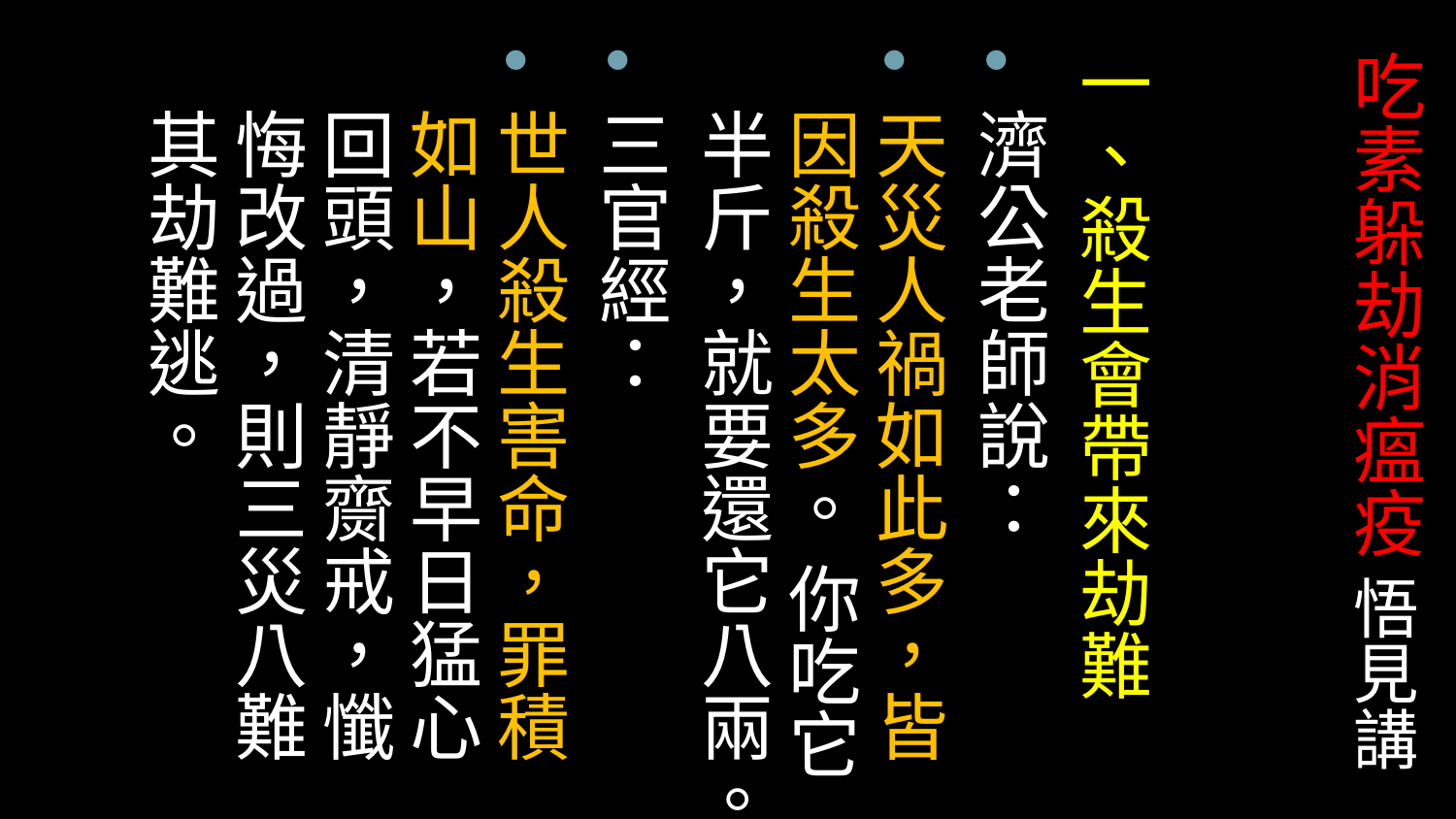

一、殺生會帶來劫難
濟公老師說：
天災人禍如此多，皆因殺生太多。 你吃它半斤，就要還它八兩。
三官經：
世人殺生害命，罪積如山，若不早日猛心回頭，清靜齌戒，懺悔改過，則三災八難其劫難逃。

# 吃素躲劫消瘟疫 悟見講